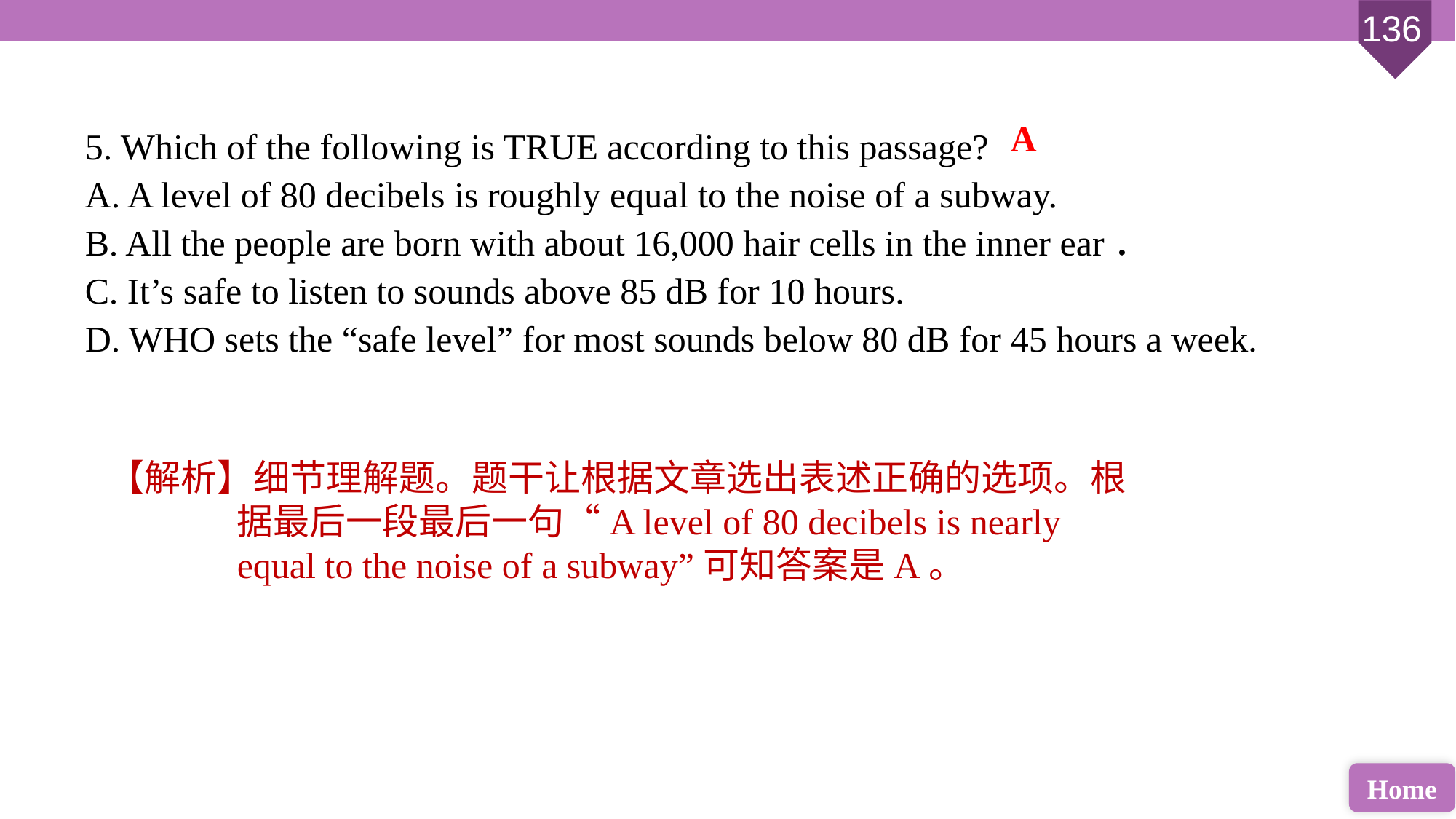

A
5. Which of the following is TRUE according to this passage?
A. A level of 80 decibels is roughly equal to the noise of a subway.
B. All the people are born with about 16,000 hair cells in the inner ear．
C. It’s safe to listen to sounds above 85 dB for 10 hours.
D. WHO sets the “safe level” for most sounds below 80 dB for 45 hours a week.
【解析】细节理解题。题干让根据文章选出表述正确的选项。根据最后一段最后一句“A level of 80 decibels is nearly equal to the noise of a subway”可知答案是A。